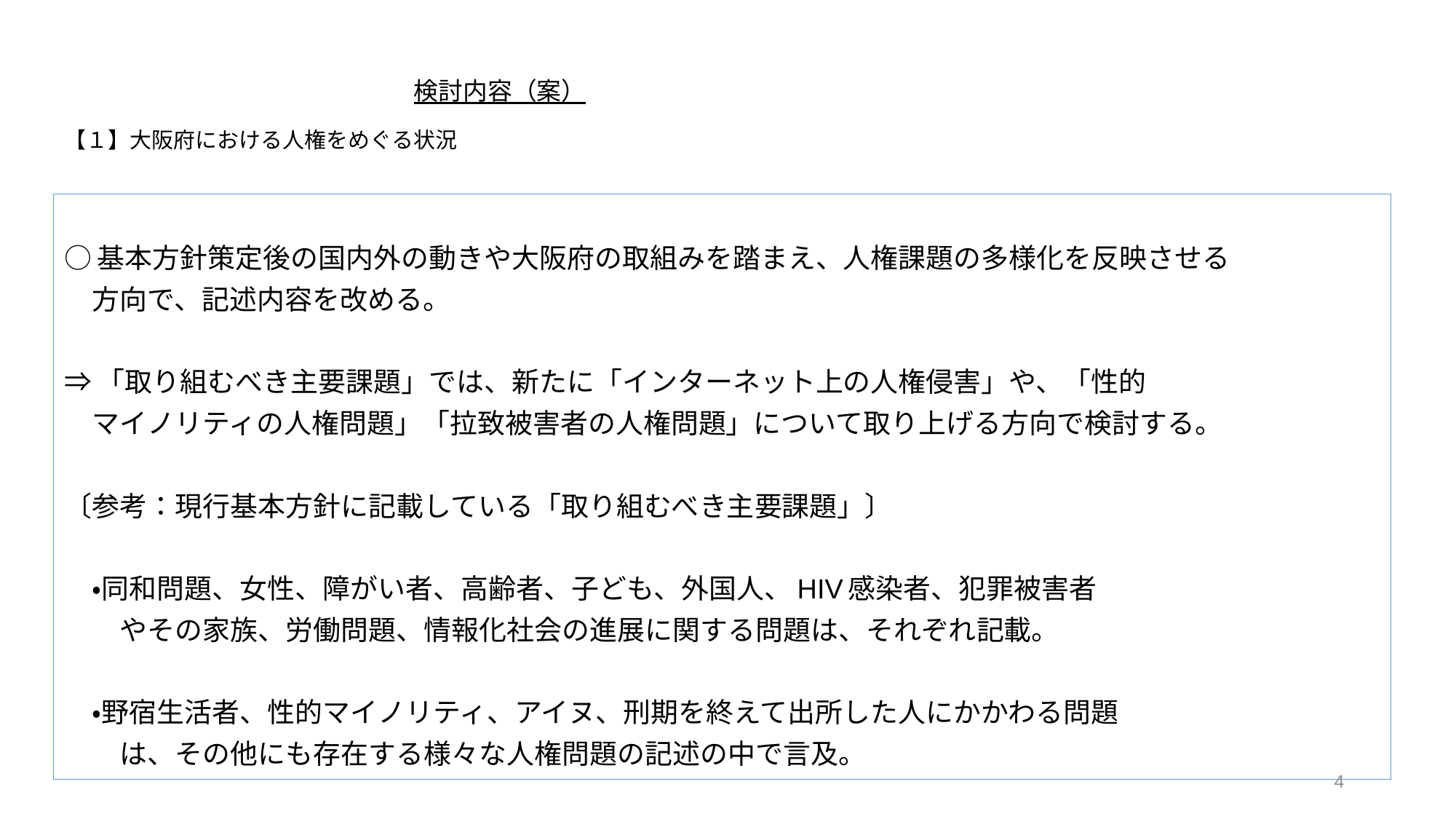

# 検討内容（案） 【１】大阪府における人権をめぐる状況

○基本方針策定後の国内外の動きや大阪府の取組みを踏まえ、人権課題の多様化を反映させる
　方向で、記述内容を改める。

⇒「取り組むべき主要課題」では、新たに「インターネット上の人権侵害」や、「性的
　マイノリティの人権問題」「拉致被害者の人権問題」について取り上げる方向で検討する。

〔参考：現行基本方針に記載している「取り組むべき主要課題」〕

　・同和問題、女性、障がい者、高齢者、子ども、外国人、HIV感染者、犯罪被害者
　　やその家族、労働問題、情報化社会の進展に関する問題は、それぞれ記載。

　・野宿生活者、性的マイノリティ、アイヌ、刑期を終えて出所した人にかかわる問題
　　は、その他にも存在する様々な人権問題の記述の中で言及。

4